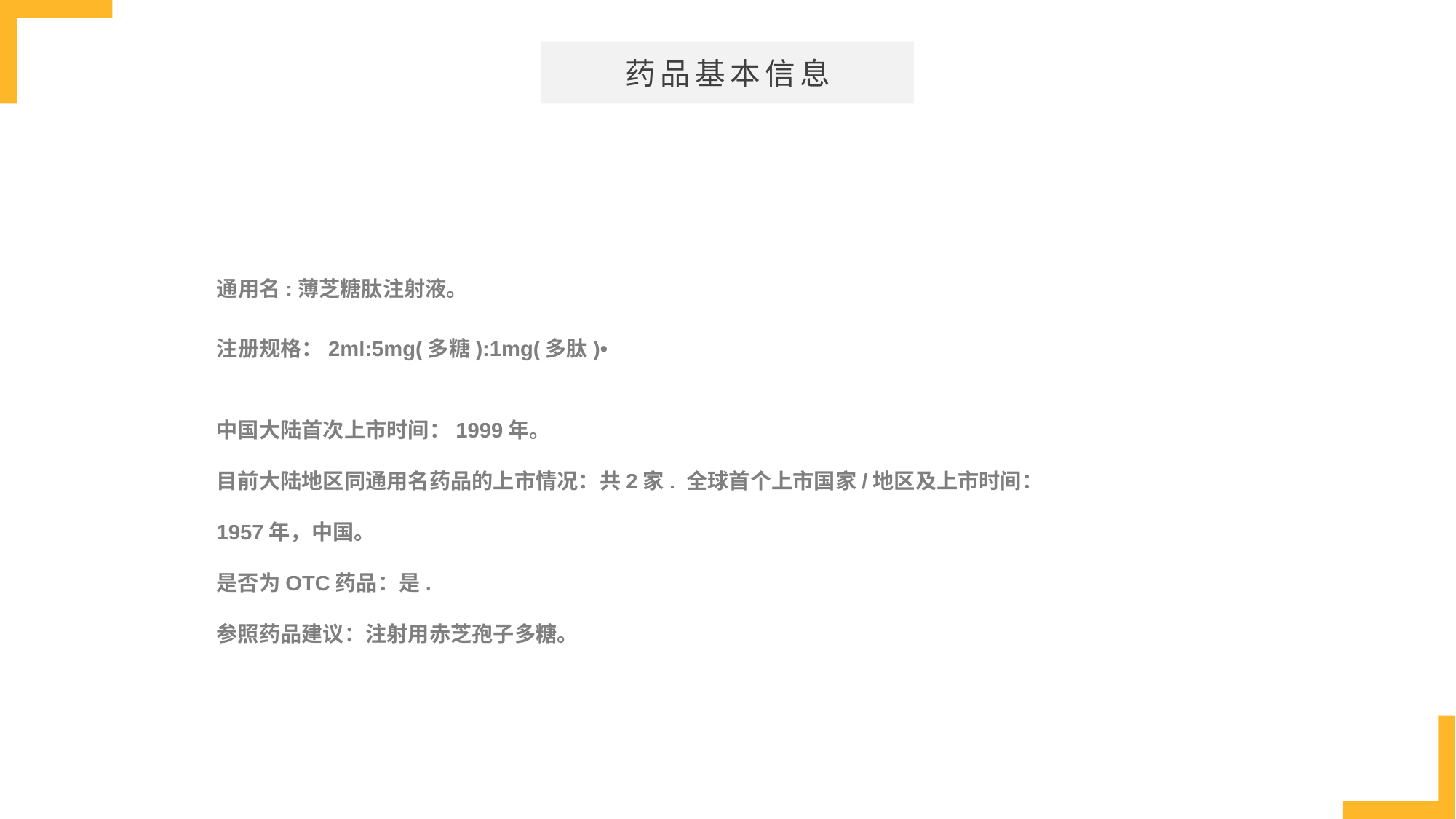

药品基本信息
通用名:薄芝糖肽注射液。
注册规格：2ml:5mg(多糖):1mg(多肽)•
中国大陆首次上市时间：1999年。
目前大陆地区同通用名药品的上市情况：共2家. 全球首个上市国家/地区及上市时间：1957年，中国。
是否为OTC药品：是.
参照药品建议：注射用赤芝孢子多糖。